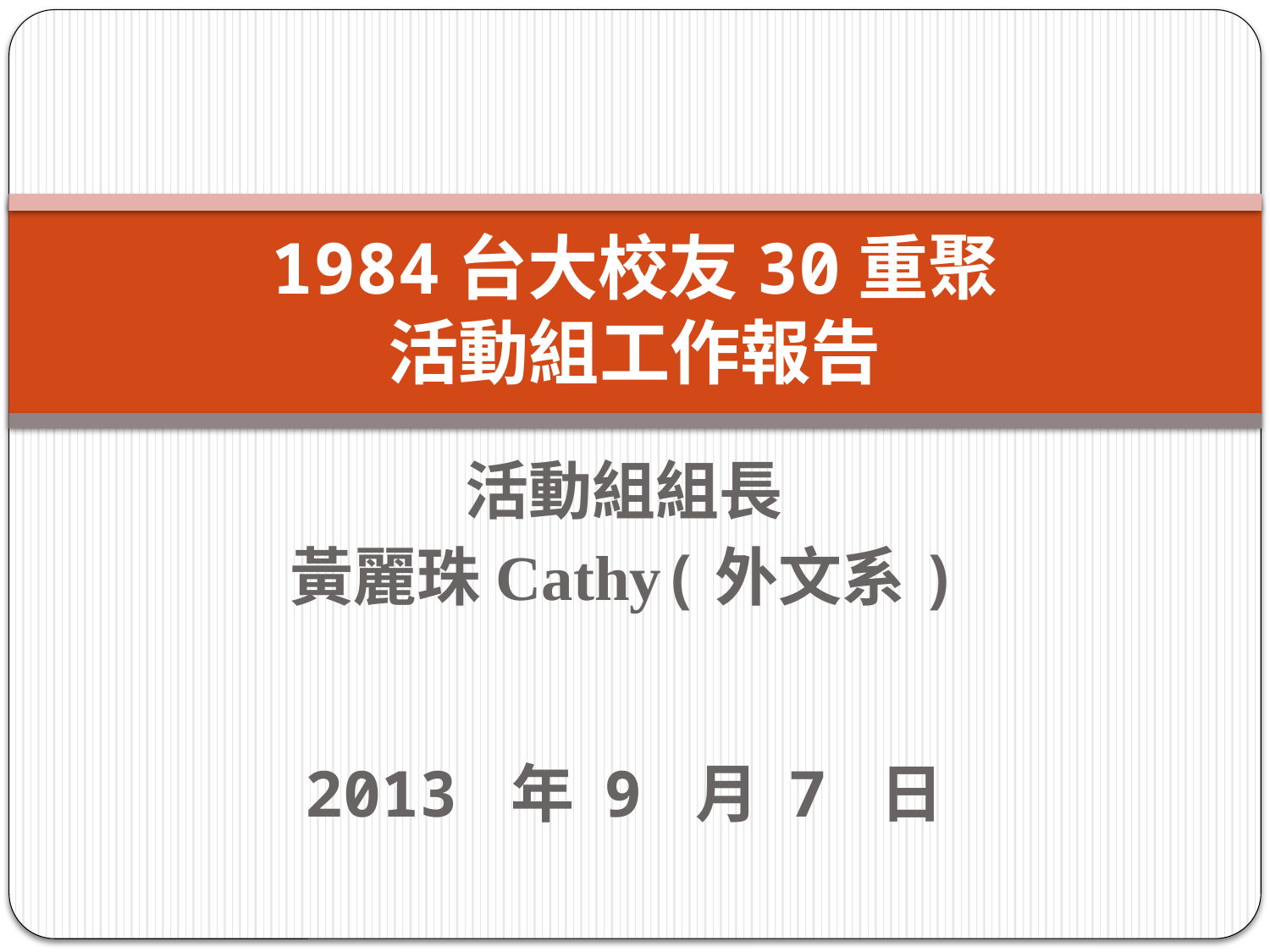

# 1984台大校友30重聚 活動組工作報告
活動組組長
黃麗珠Cathy(外文系)

2013 年 9 月 7 日